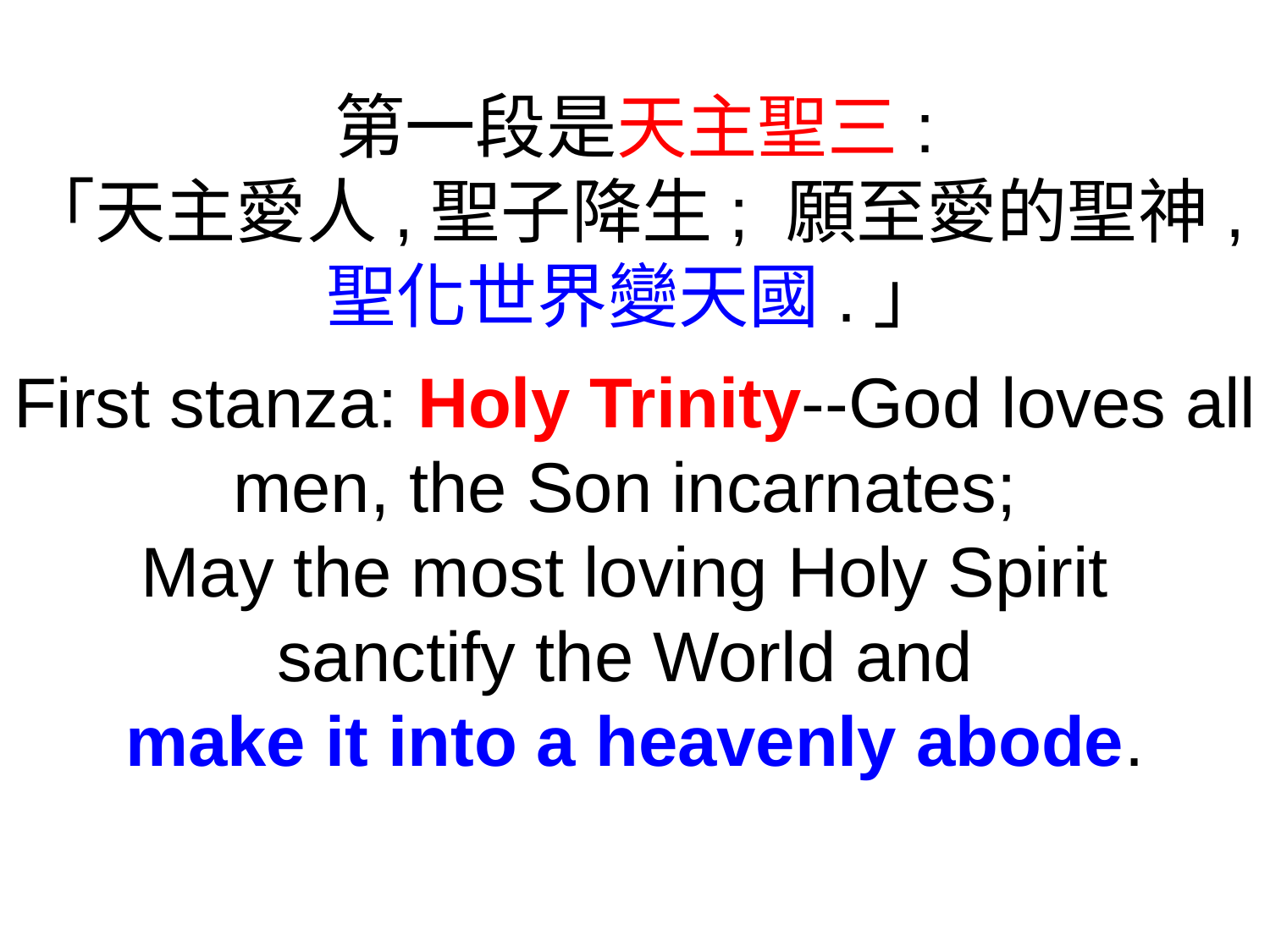

第一段是天主聖三:
「天主愛人,聖子降生; 願至愛的聖神,
聖化世界變天國.」
First stanza: Holy Trinity--God loves all men, the Son incarnates;
May the most loving Holy Spirit
sanctify the World and
make it into a heavenly abode.